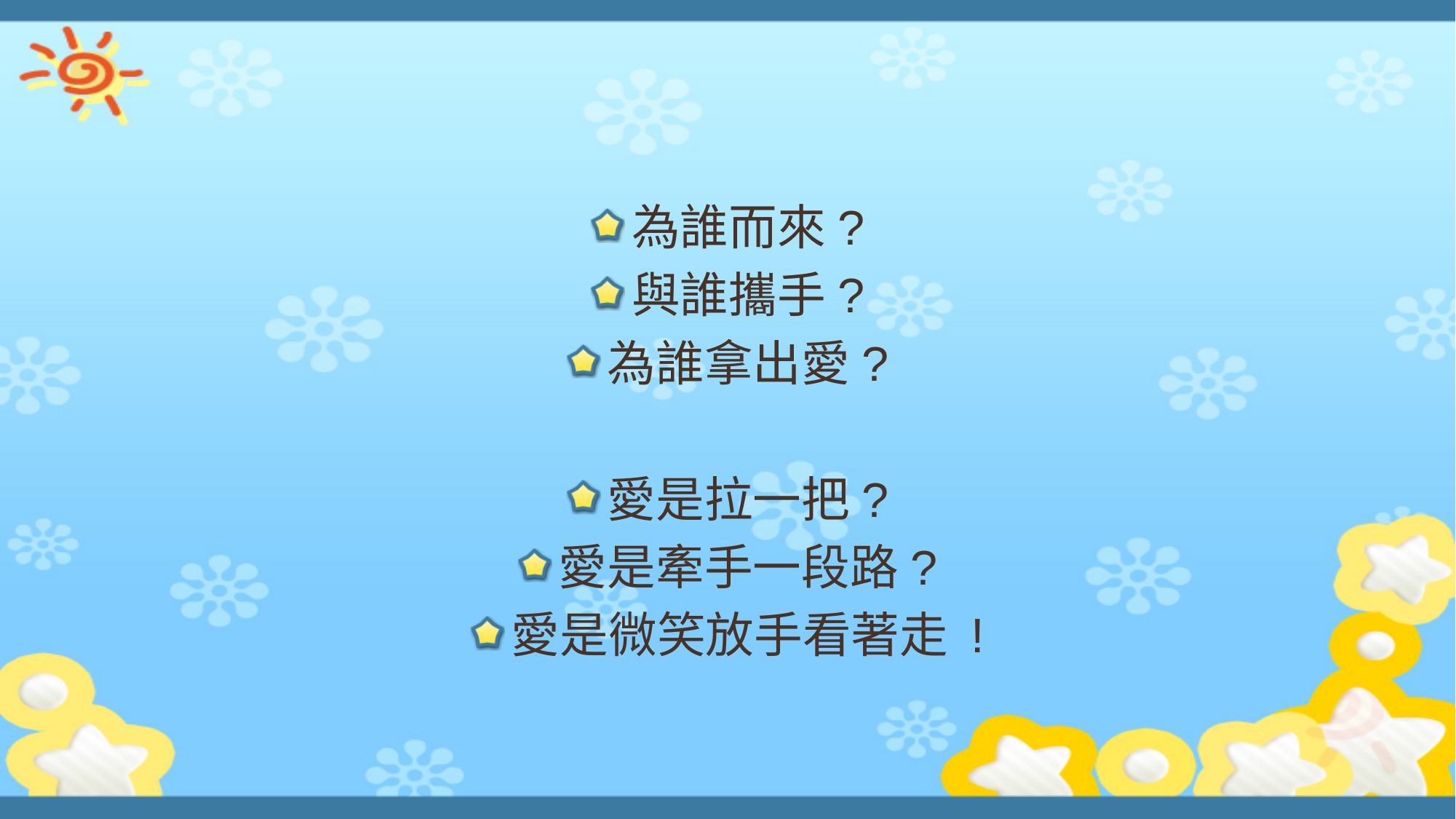

#
為誰而來?
與誰攜手?
為誰拿出愛?

愛是拉一把?
愛是牽手一段路?
愛是微笑放手看著走 !